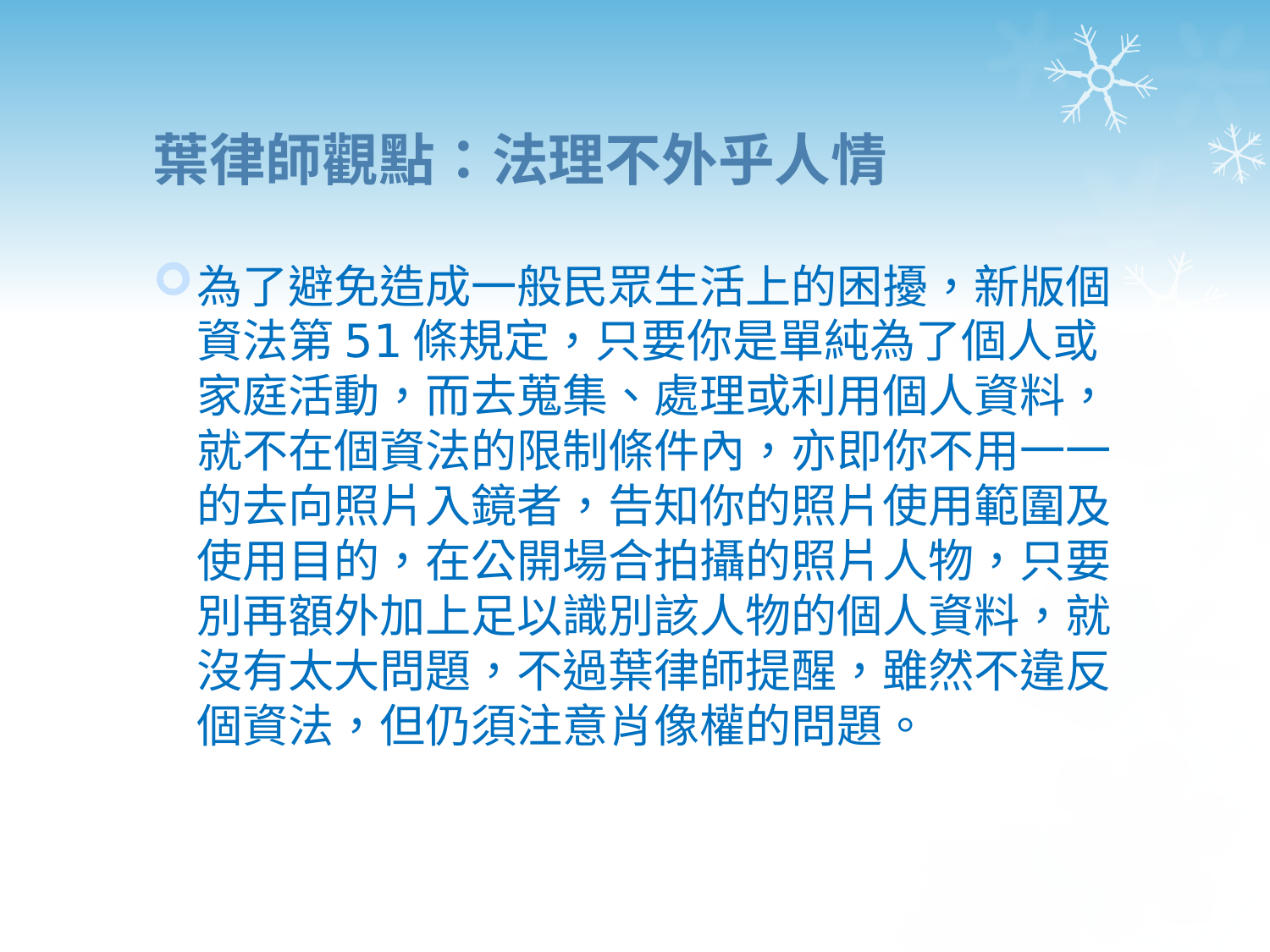

# 葉律師觀點：法理不外乎人情
為了避免造成一般民眾生活上的困擾，新版個資法第51條規定，只要你是單純為了個人或家庭活動，而去蒐集、處理或利用個人資料，就不在個資法的限制條件內，亦即你不用一一的去向照片入鏡者，告知你的照片使用範圍及使用目的，在公開場合拍攝的照片人物，只要別再額外加上足以識別該人物的個人資料，就沒有太大問題，不過葉律師提醒，雖然不違反個資法，但仍須注意肖像權的問題。